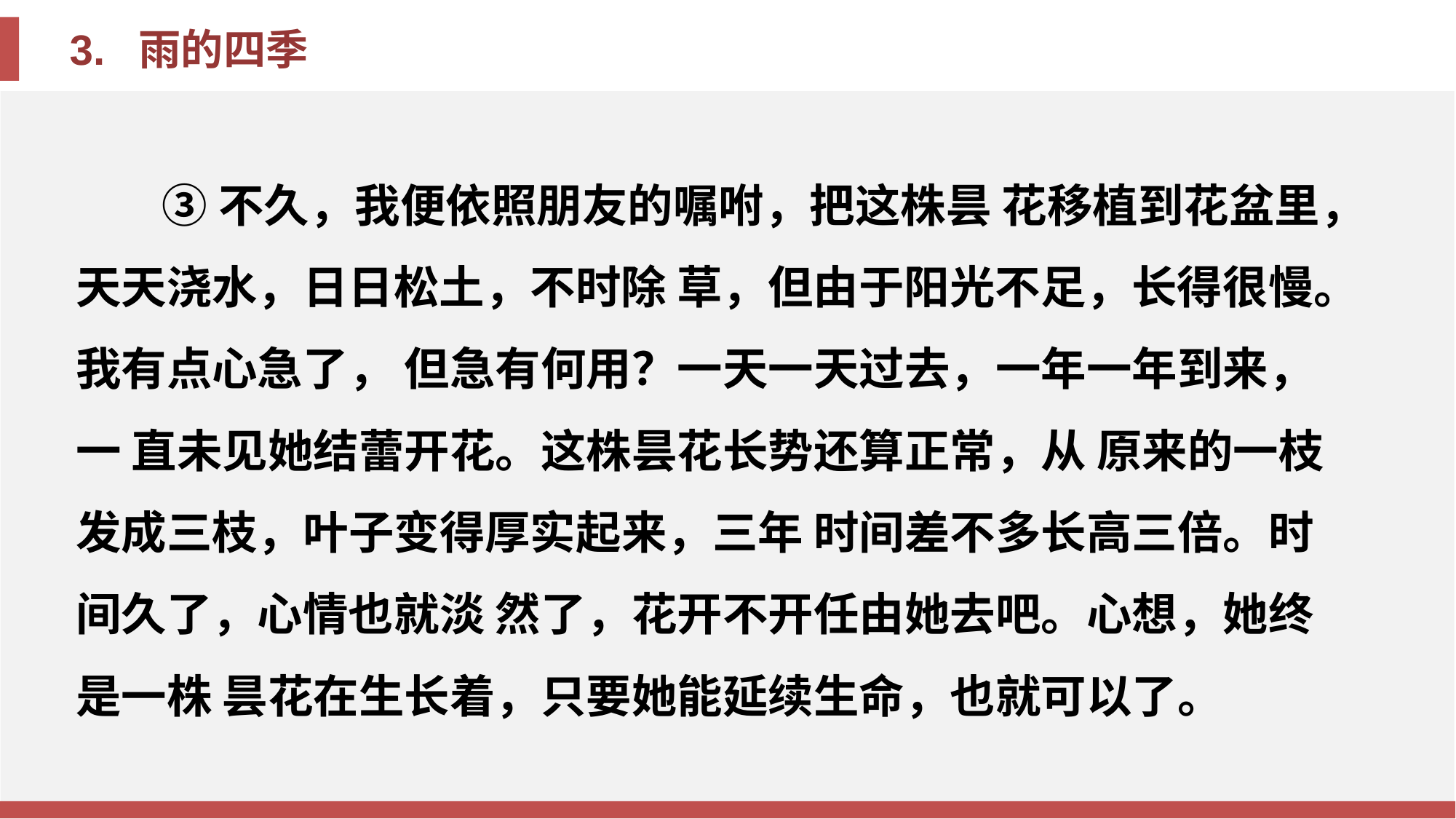

③不久，我便依照朋友的嘱咐，把这株昙 花移植到花盆里，天天浇水，日日松土，不时除 草，但由于阳光不足，长得很慢。我有点心急了， 但急有何用？一天一天过去，一年一年到来，一 直未见她结蕾开花。这株昙花长势还算正常，从 原来的一枝发成三枝，叶子变得厚实起来，三年 时间差不多长高三倍。时间久了，心情也就淡 然了，花开不开任由她去吧。心想，她终是一株 昙花在生长着，只要她能延续生命，也就可以了。